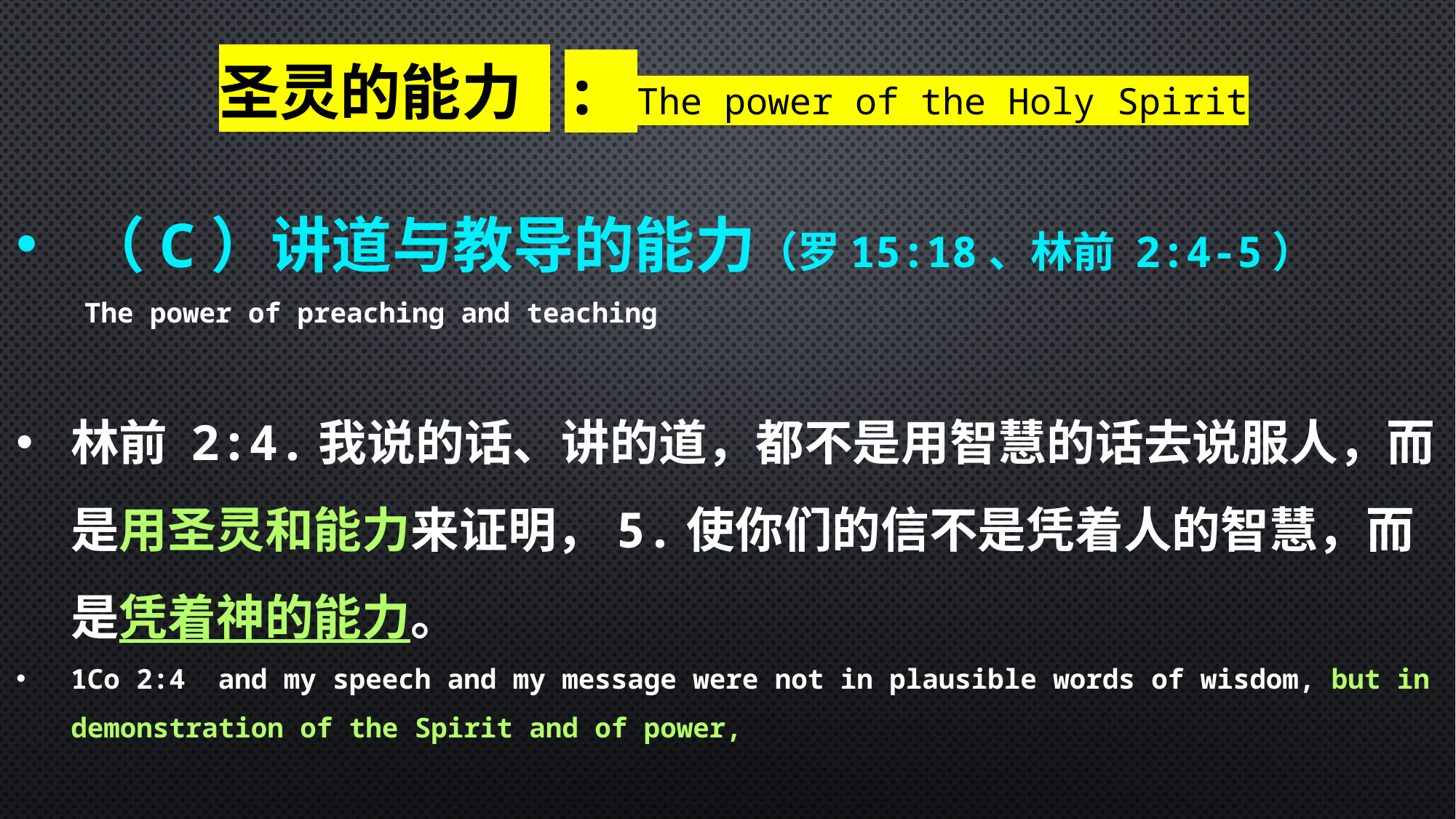

圣灵的能力  : The power of the Holy Spirit
（C）讲道与教导的能力（罗15:18、林前 2:4-5）
The power of preaching and teaching
林前 2:4.我说的话、讲的道，都不是用智慧的话去说服人，而是用圣灵和能力来证明，5.使你们的信不是凭着人的智慧，而是凭着神的能力。
1Co 2:4  and my speech and my message were not in plausible words of wisdom, but in demonstration of the Spirit and of power,